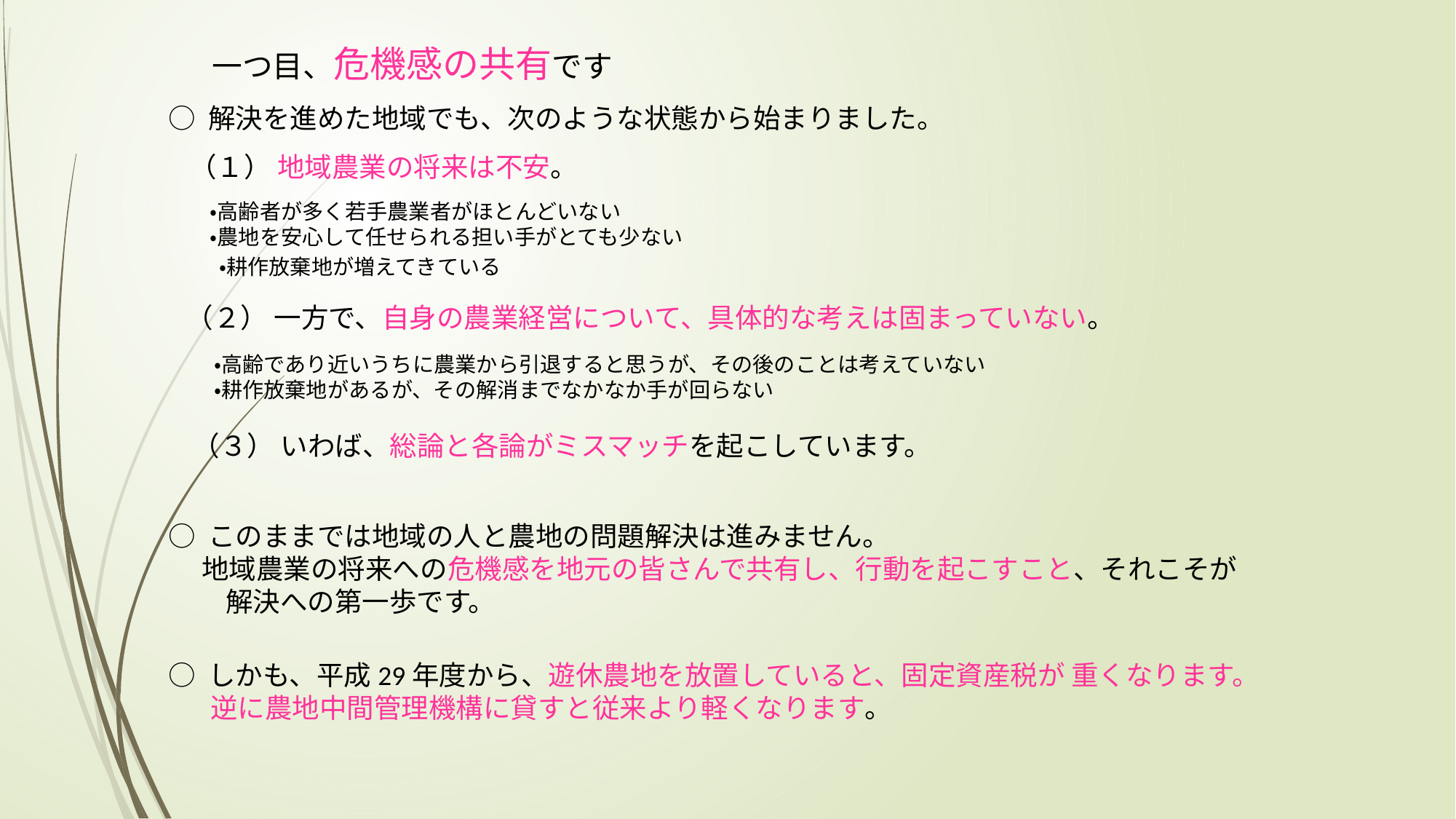

一つ目、危機感の共有です
○ 解決を進めた地域でも、次のような状態から始まりました。
（１） 地域農業の将来は不安。
・高齢者が多く若手農業者がほとんどいない
・農地を安心して任せられる担い手がとても少ない
・耕作放棄地が増えてきている
（２） 一方で、自身の農業経営について、具体的な考えは固まっていない。
・高齢であり近いうちに農業から引退すると思うが、その後のことは考えていない
・耕作放棄地があるが、その解消までなかなか手が回らない
（３） いわば、総論と各論がミスマッチを起こしています。
○ このままでは地域の人と農地の問題解決は進みません。
　 地域農業の将来への危機感を地元の皆さんで共有し、行動を起こすこと、それこそが        解決への第一歩です。
○ しかも、平成29年度から、遊休農地を放置していると、固定資産税が 重くなります。逆に農地中間管理機構に貸すと従来より軽くなります。